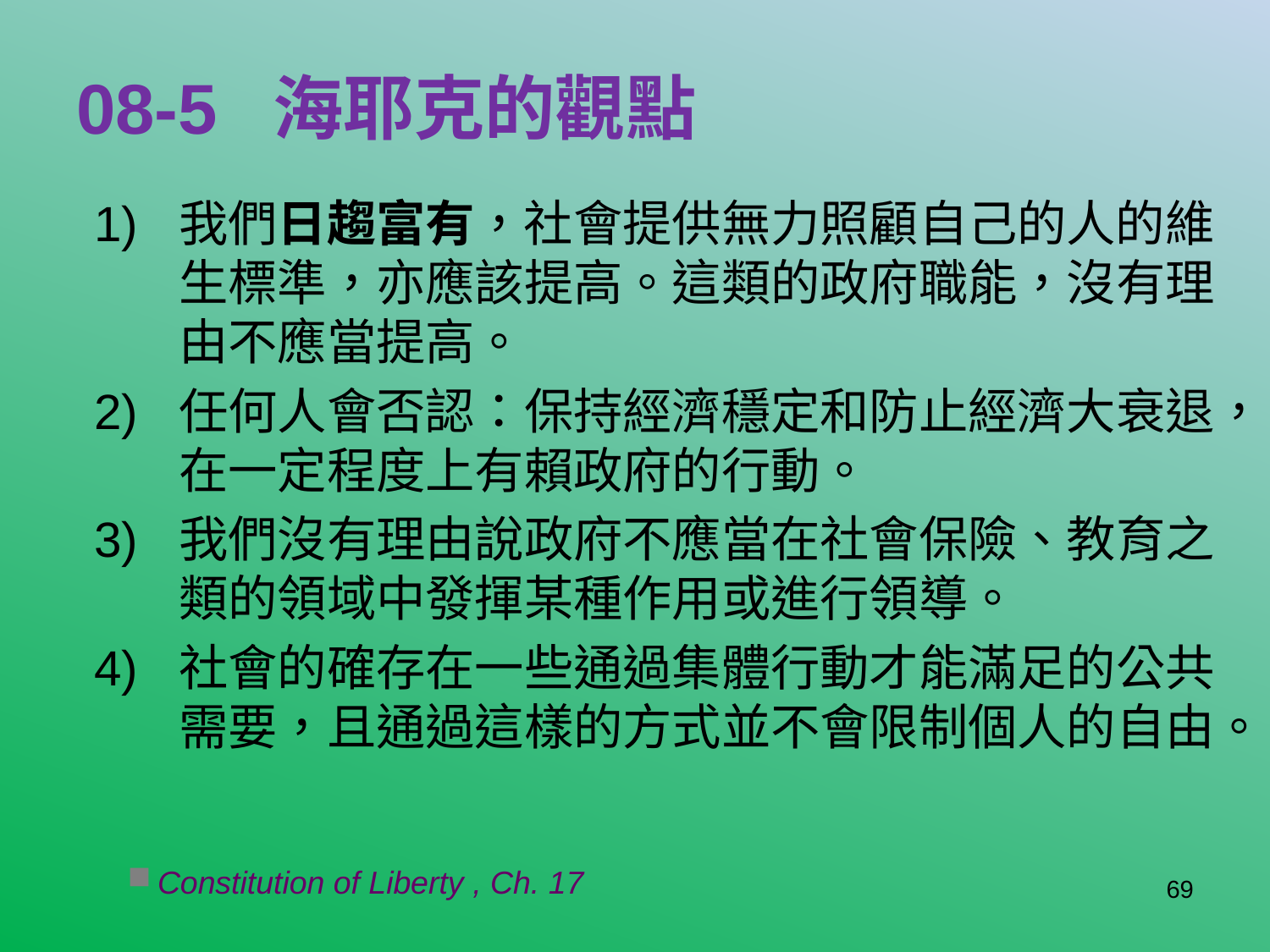

# 08-5  海耶克的觀點
我們日趨富有，社會提供無力照顧自己的人的維生標準，亦應該提高。這類的政府職能，沒有理由不應當提高。
任何人會否認：保持經濟穩定和防止經濟大衰退，在一定程度上有賴政府的行動。
我們沒有理由說政府不應當在社會保險、教育之類的領域中發揮某種作用或進行領導。
社會的確存在一些通過集體行動才能滿足的公共需要，且通過這樣的方式並不會限制個人的自由。
Constitution of Liberty , Ch. 17
69